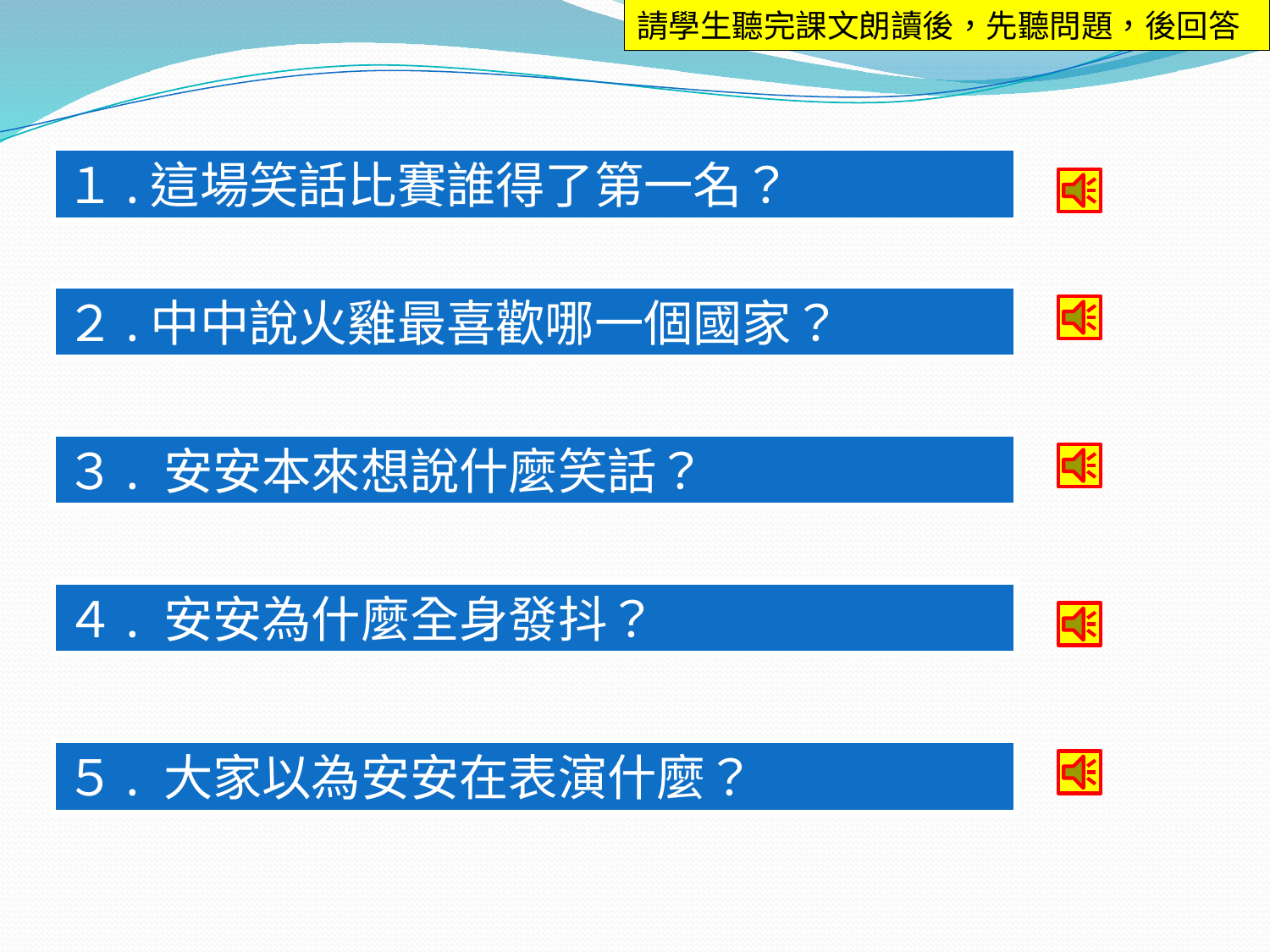

請學生聽完課文朗讀後，先聽問題，後回答
１.這場笑話比賽誰得了第一名？

２.中中說火雞最喜歡哪一個國家？

３. 安安本來想說什麼笑話？

４. 安安為什麼全身發抖？

５. 大家以為安安在表演什麼？